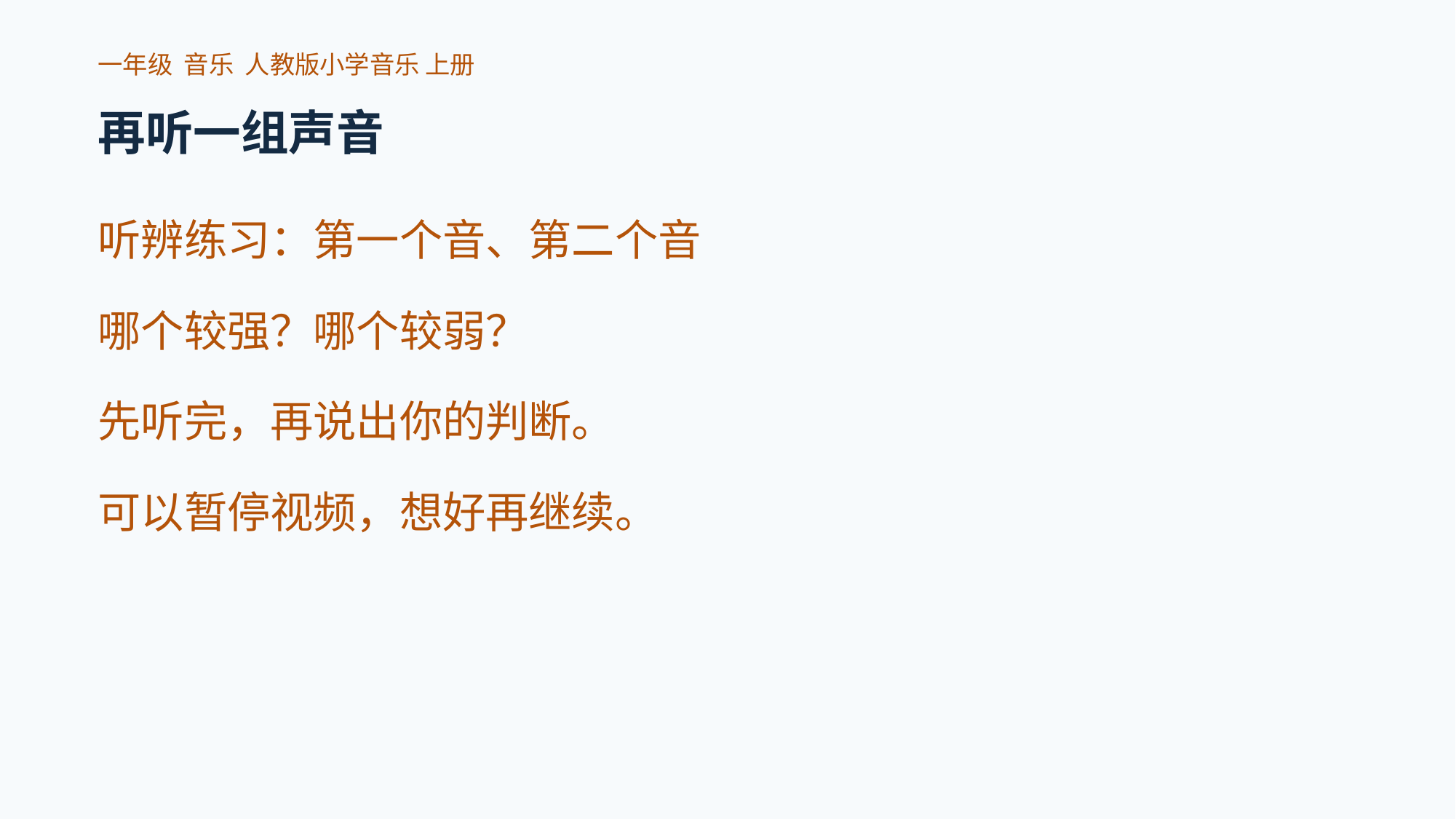

一年级  音乐  人教版小学音乐 上册
再听一组声音
听辨练习：第一个音、第二个音
哪个较强？哪个较弱？
先听完，再说出你的判断。
可以暂停视频，想好再继续。